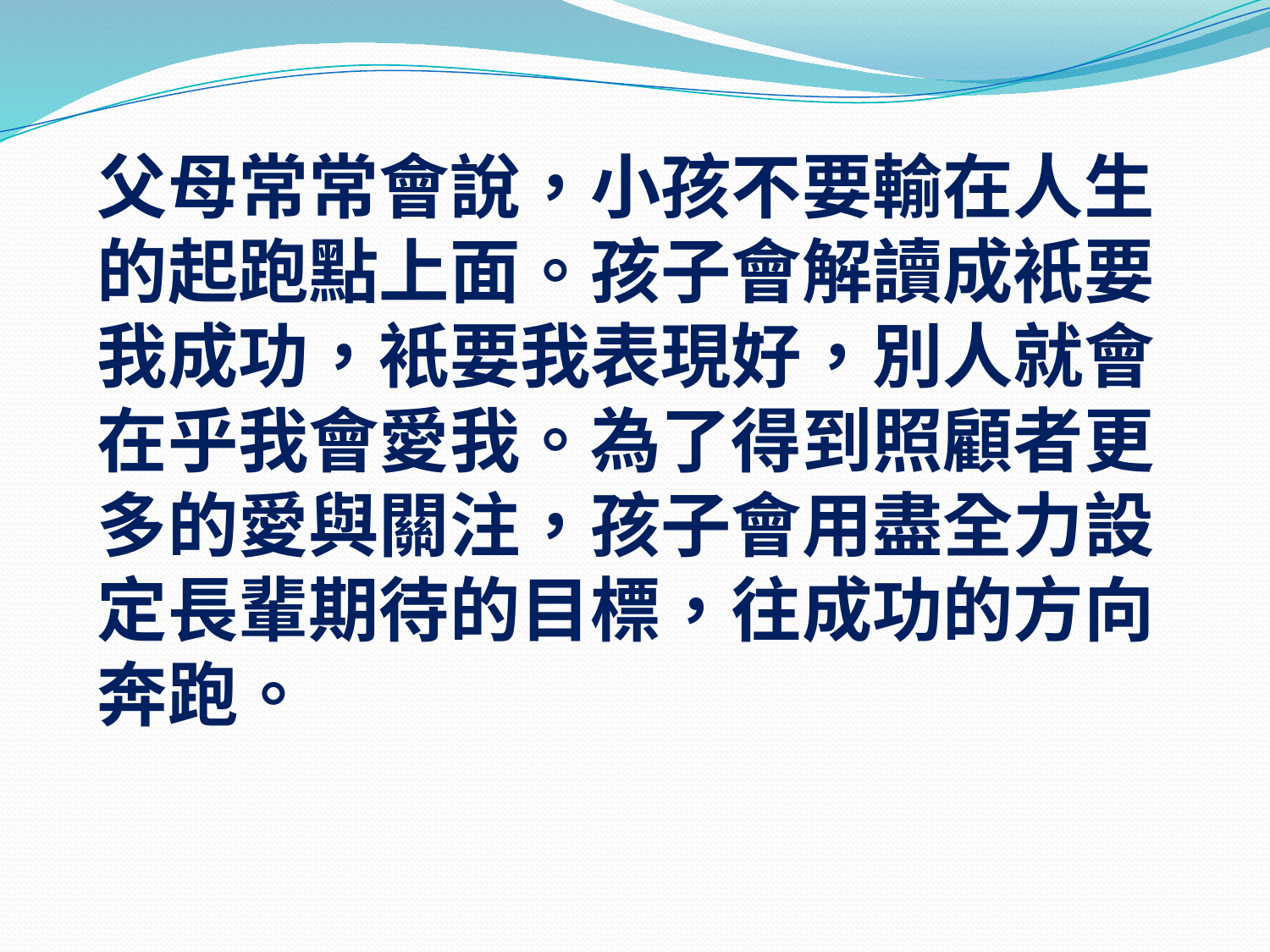

父母常常會說，小孩不要輸在人生的起跑點上面。孩子會解讀成衹要我成功，衹要我表現好，別人就會在乎我會愛我。為了得到照顧者更多的愛與關注，孩子會用盡全力設定長輩期待的目標，往成功的方向奔跑。